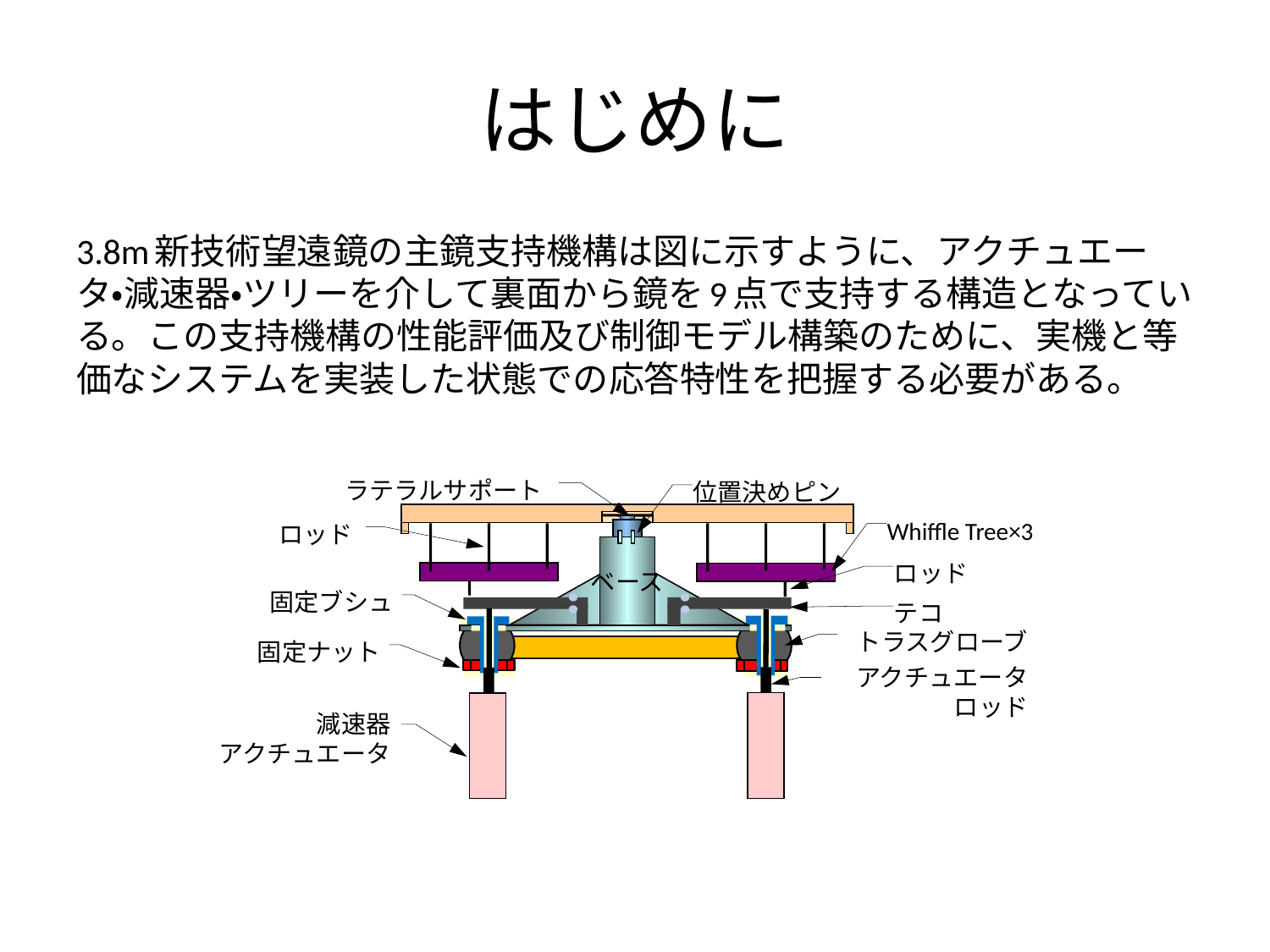

# はじめに
3.8m新技術望遠鏡の主鏡支持機構は図に示すように、アクチュエータ・減速器・ツリーを介して裏面から鏡を9点で支持する構造となっている。この支持機構の性能評価及び制御モデル構築のために、実機と等価なシステムを実装した状態での応答特性を把握する必要がある。
ラテラルサポート
位置決めピン

ベース

固定ブシュ

トラスグローブ
アクチュエータロッド
固定ナット

減速器
アクチュエータ

Whiffle Tree×3
ロッド

テコ

ロッド